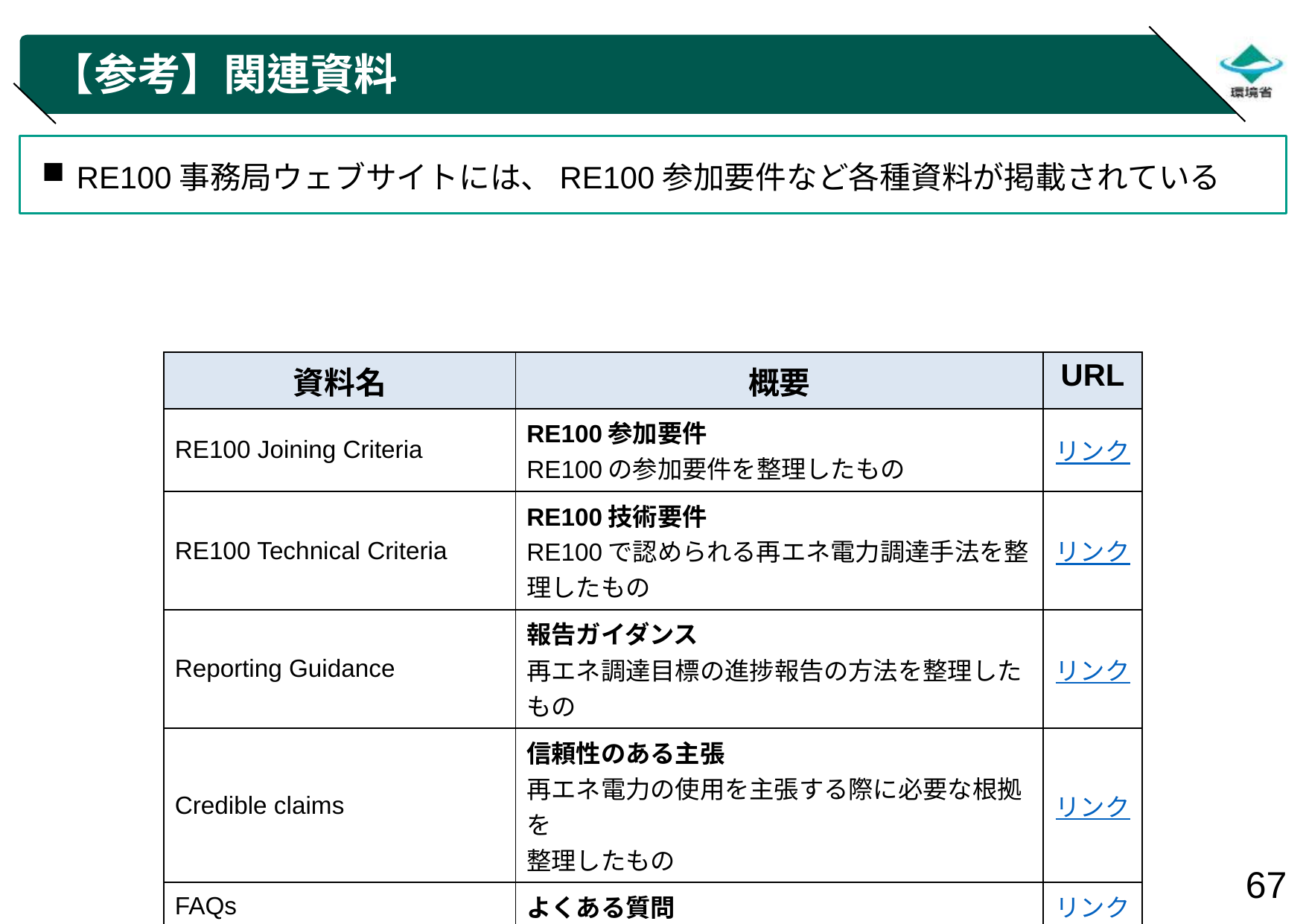

# 【参考】関連資料
RE100事務局ウェブサイトには、RE100参加要件など各種資料が掲載されている
| 資料名 | 概要 | URL |
| --- | --- | --- |
| RE100 Joining Criteria | RE100参加要件 RE100の参加要件を整理したもの | リンク |
| RE100 Technical Criteria | RE100技術要件 RE100で認められる再エネ電力調達手法を整理したもの | リンク |
| Reporting Guidance | 報告ガイダンス 再エネ調達目標の進捗報告の方法を整理したもの | リンク |
| Credible claims | 信頼性のある主張 再エネ電力の使用を主張する際に必要な根拠を 整理したもの | リンク |
| FAQs | よくある質問 | リンク |